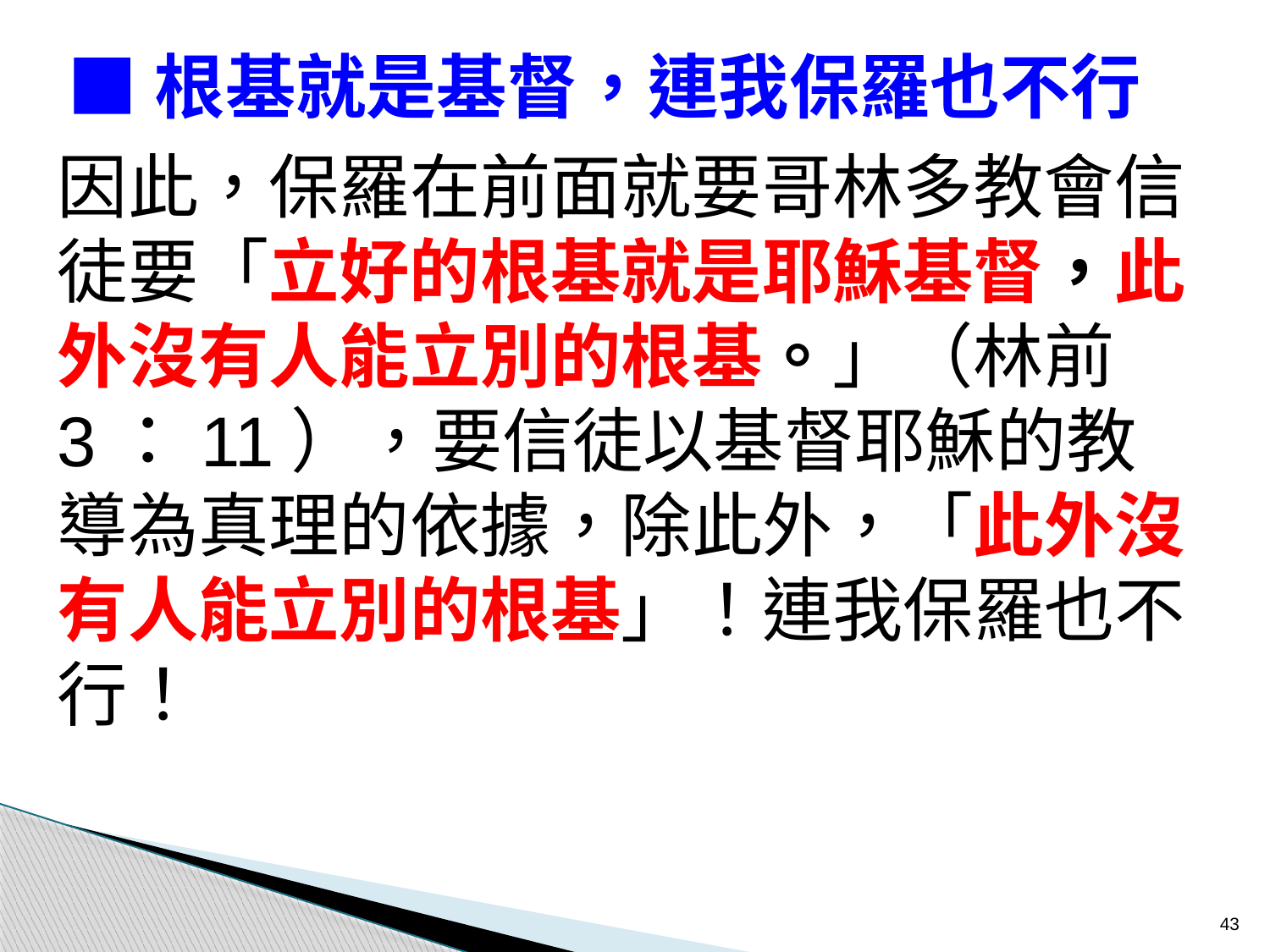

■根基就是基督，連我保羅也不行
因此，保羅在前面就要哥林多教會信徒要「立好的根基就是耶穌基督，此外沒有人能立別的根基。」（林前3：11），要信徒以基督耶穌的教導為真理的依據，除此外，「此外沒有人能立別的根基」！連我保羅也不行！
43